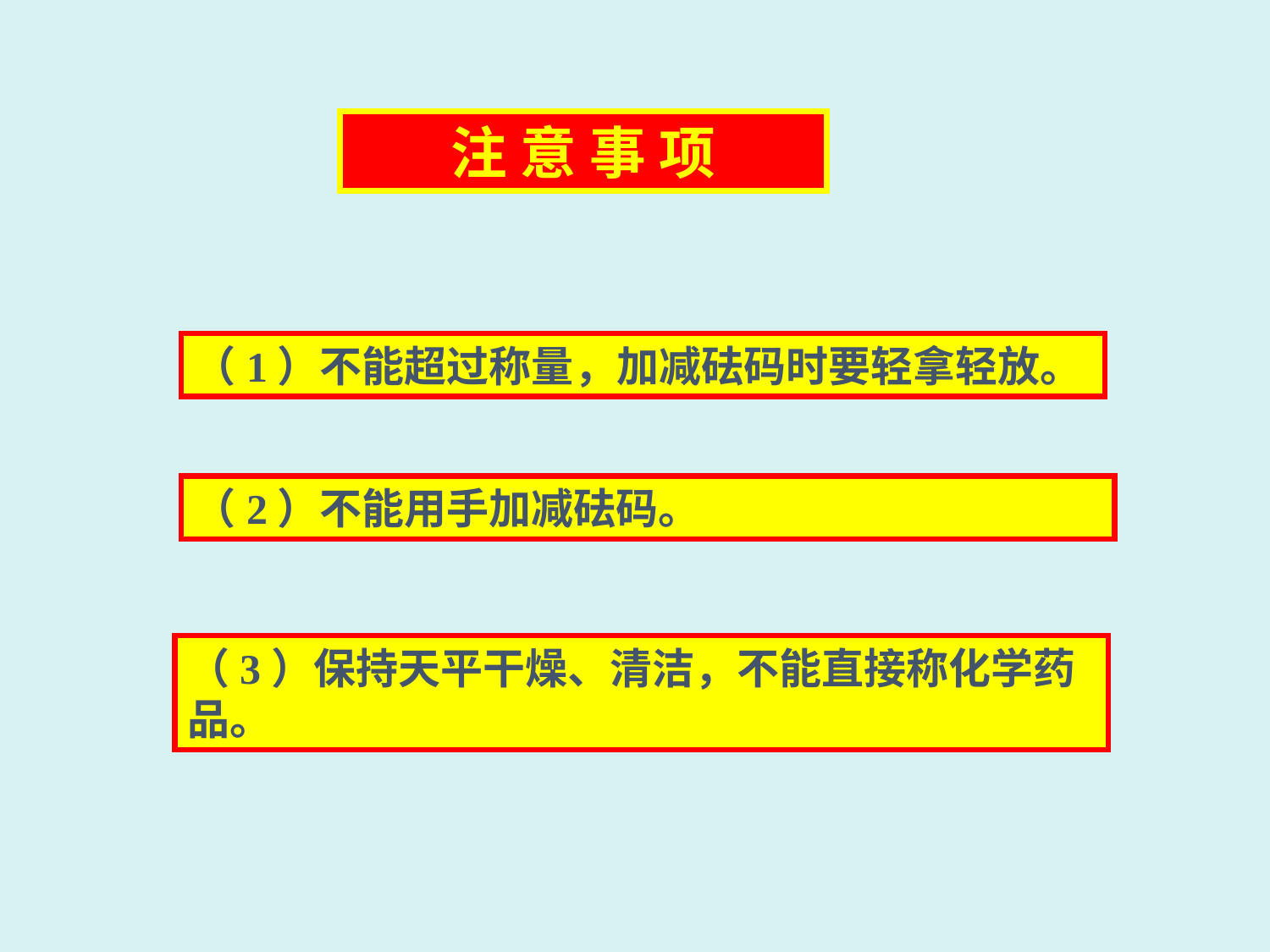

注 意 事 项
（1）不能超过称量，加减砝码时要轻拿轻放。
（2）不能用手加减砝码。
（3）保持天平干燥、清洁，不能直接称化学药品。